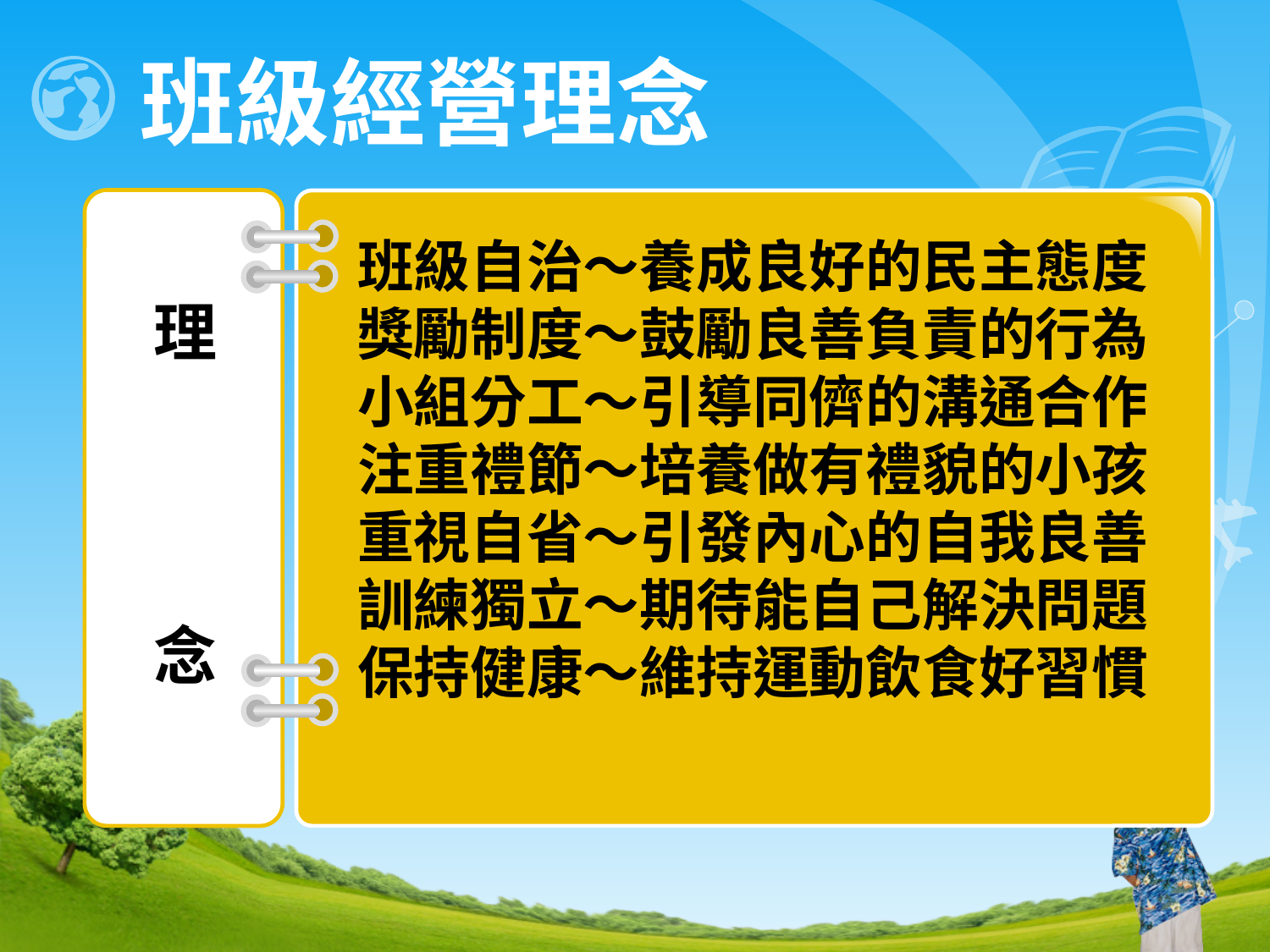

# 班級經營理念

班級自治～養成良好的民主態度
獎勵制度～鼓勵良善負責的行為
小組分工～引導同儕的溝通合作
注重禮節～培養做有禮貌的小孩
重視自省～引發內心的自我良善
訓練獨立～期待能自己解決問題
保持健康～維持運動飲食好習慣
理

念